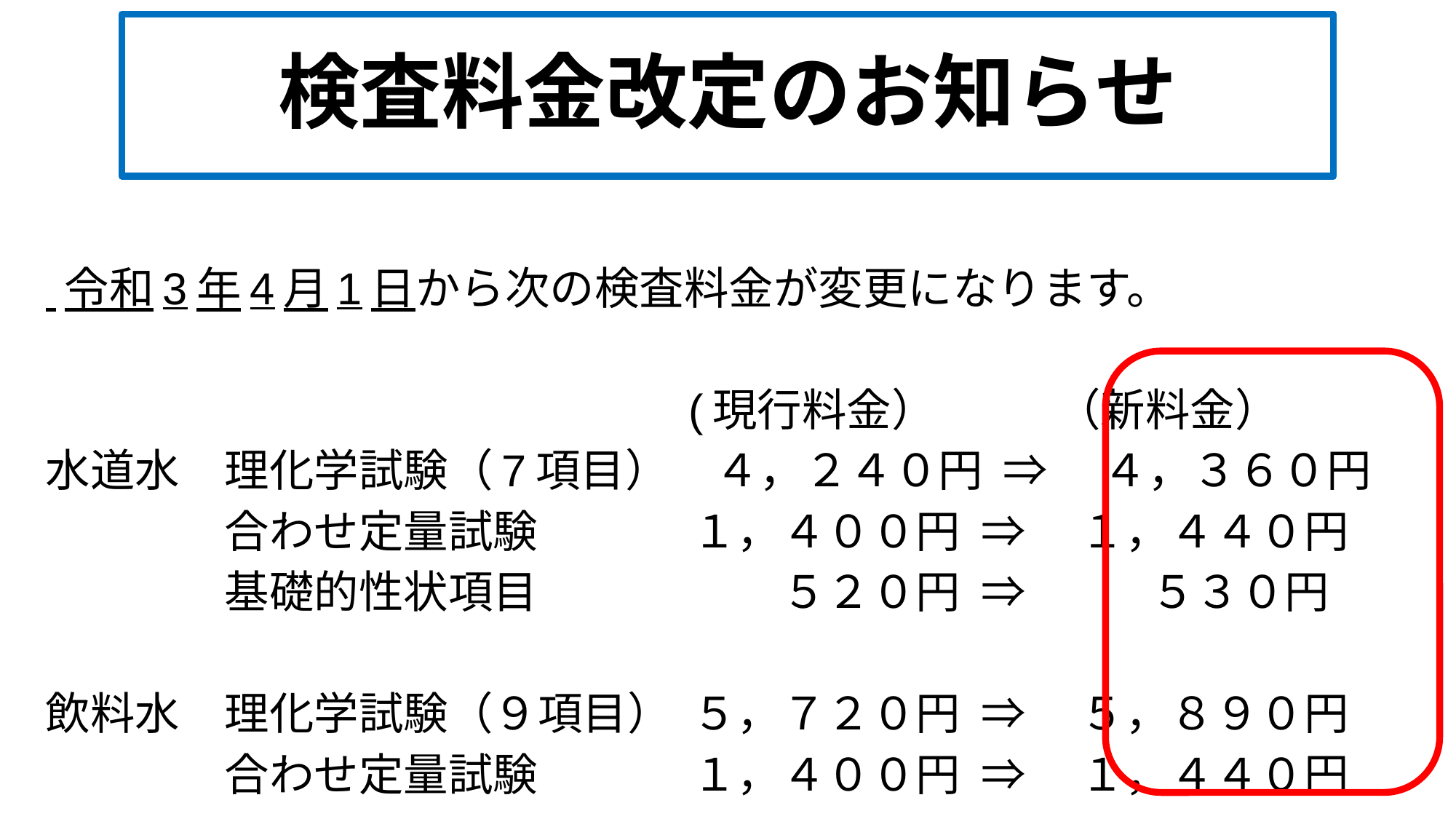

# 検査料金改定のお知らせ

 令和3年4月1日から次の検査料金が変更になります。

                                                    (現行料金）　　   （新料金）
水道水　理化学試験（7項目）　４，２４０円  ⇒ 　４，３６０円
　　　　合わせ定量試験　　  　１，４００円  ⇒ 　１，４４０円
　　　　基礎的性状項目　　　　  　５２０円  ⇒        　５３０円

飲料水　理化学試験（９項目）  ５，７２０円  ⇒ 　５，８９０円
　　　　合わせ定量試験　　　  １，４００円  ⇒ 　１，４４０円